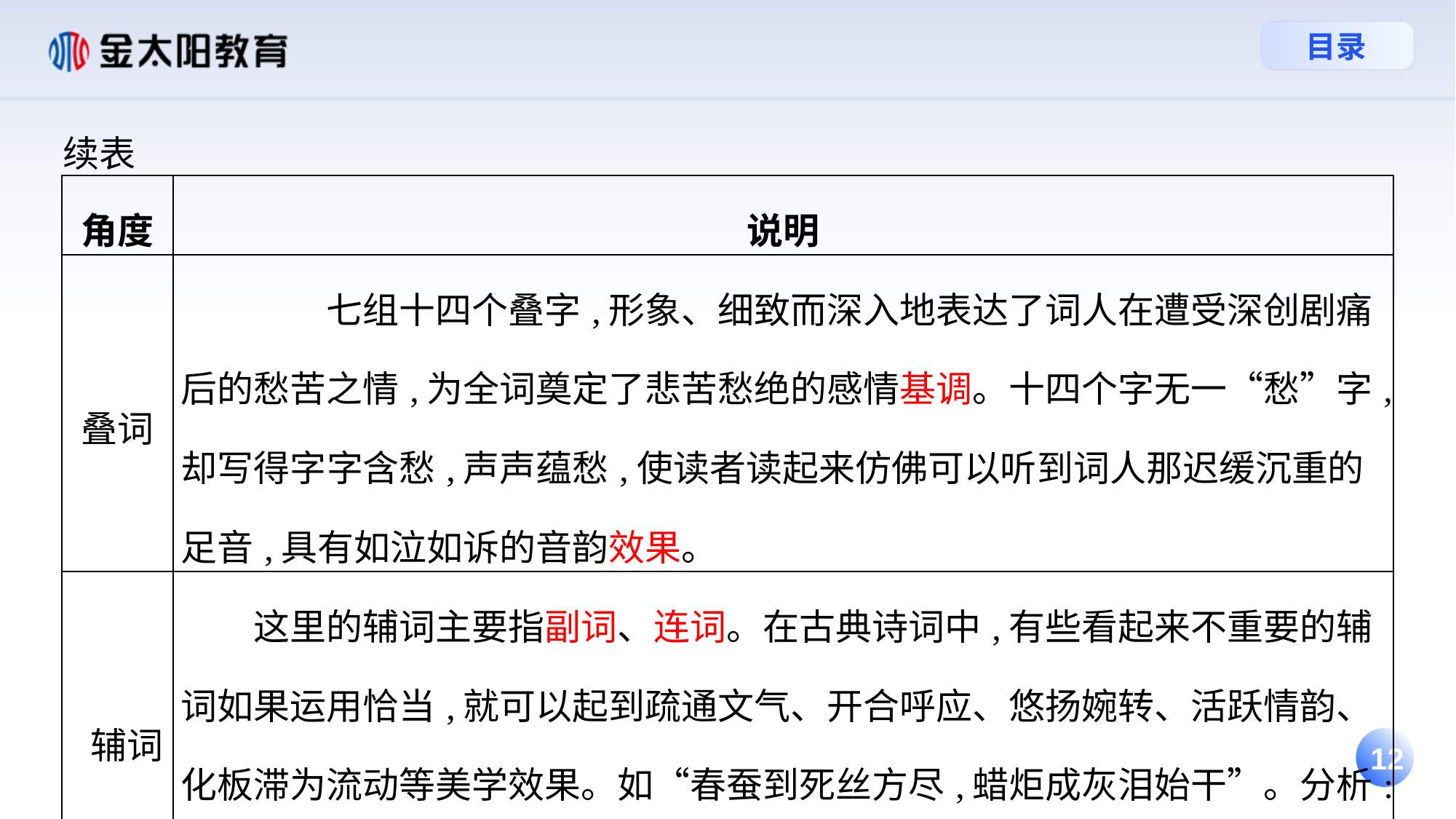

续表

| 角度 | 说明 |
| --- | --- |
| 叠词 | 七组十四个叠字,形象、细致而深入地表达了词人在遭受深创剧痛后的愁苦之情,为全词奠定了悲苦愁绝的感情基调。十四个字无一“愁”字,却写得字字含愁,声声蕴愁,使读者读起来仿佛可以听到词人那迟缓沉重的足音,具有如泣如诉的音韵效果。 |
| 辅词 | 这里的辅词主要指副词、连词。在古典诗词中,有些看起来不重要的辅词如果运用恰当,就可以起到疏通文气、开合呼应、悠扬婉转、活跃情韵、化板滞为流动等美学效果。如“春蚕到死丝方尽,蜡炬成灰泪始干”。分析:“方”“始”两个虚词表现出的是在生命尽头透出的执着、坚忍的精神力量。 |